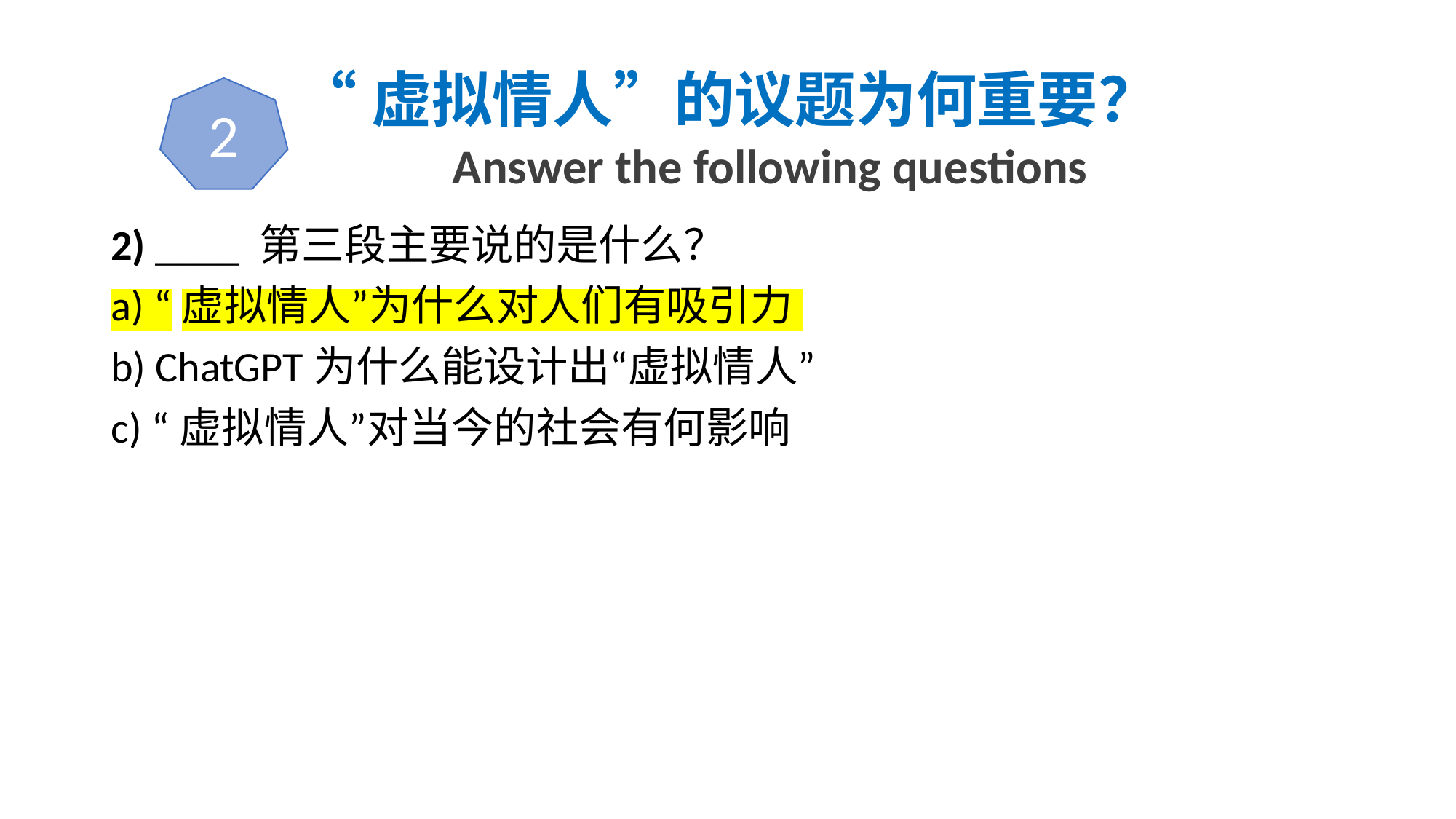

# “虚拟情人”的议题为何重要？ Answer the following questions
2
2) ____ 第三段主要说的是什么？
a) “虚拟情人”为什么对人们有吸引力
b) ChatGPT为什么能设计出“虚拟情人”
c) “虚拟情人”对当今的社会有何影响